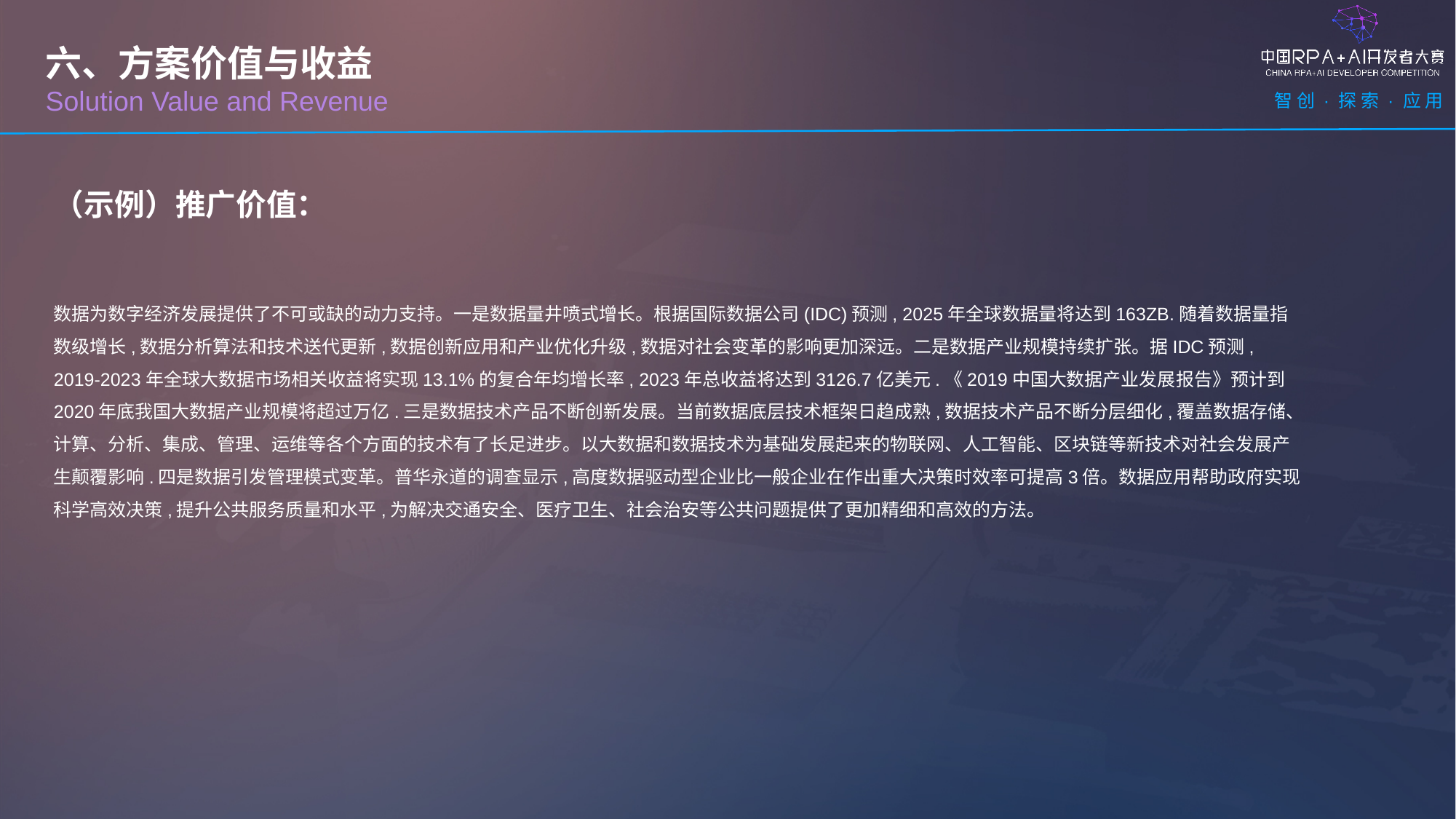

六、方案价值与收益
Solution Value and Revenue
（示例）推广价值：
数据为数字经济发展提供了不可或缺的动力支持。一是数据量井喷式增长。根据国际数据公司(IDC)预测, 2025年全球数据量将达到163ZB.随着数据量指数级增长,数据分析算法和技术送代更新,数据创新应用和产业优化升级,数据对社会变革的影响更加深远。二是数据产业规模持续扩张。据IDC预测, 2019-2023年全球大数据市场相关收益将实现13.1%的复合年均增长率, 2023年总收益将达到3126.7亿美元.《2019中国大数据产业发展报告》预计到2020年底我国大数据产业规模将超过万亿.三是数据技术产品不断创新发展。当前数据底层技术框架日趋成熟,数据技术产品不断分层细化,覆盖数据存储、计算、分析、集成、管理、运维等各个方面的技术有了长足进步。以大数据和数据技术为基础发展起来的物联网、人工智能、区块链等新技术对社会发展产生颠覆影响.四是数据引发管理模式变革。普华永道的调查显示,高度数据驱动型企业比一般企业在作出重大决策时效率可提高3倍。数据应用帮助政府实现科学高效决策,提升公共服务质量和水平,为解决交通安全、医疗卫生、社会治安等公共问题提供了更加精细和高效的方法。